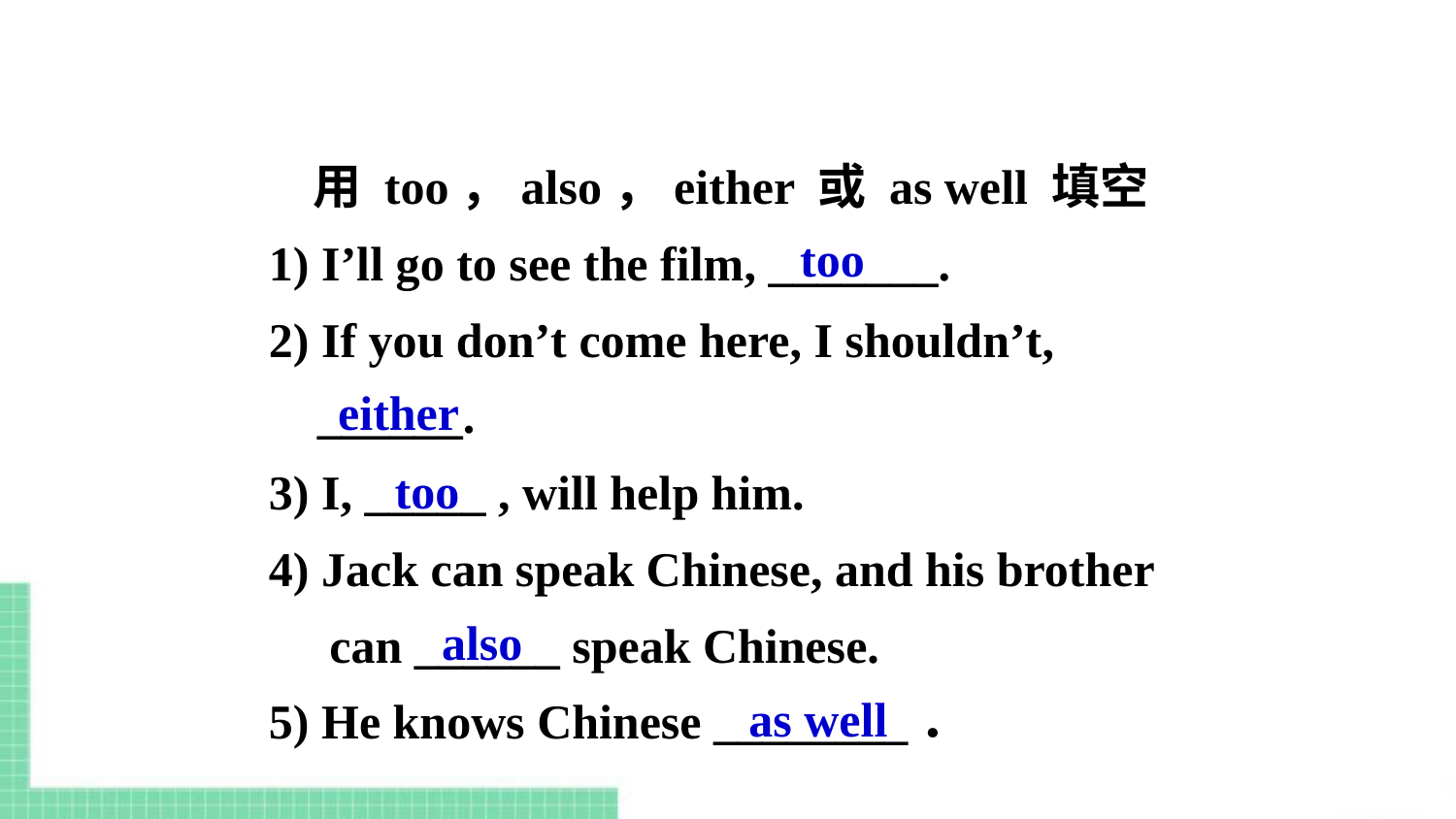

用 too，also，either 或 as well 填空
1) I’ll go to see the film, _______.
2) If you don’t come here, I shouldn’t,
    ______.
3) I, _____ , will help him.
4) Jack can speak Chinese, and his brother
     can ______ speak Chinese.
5) He knows Chinese ________．
too
either
too
also
as well